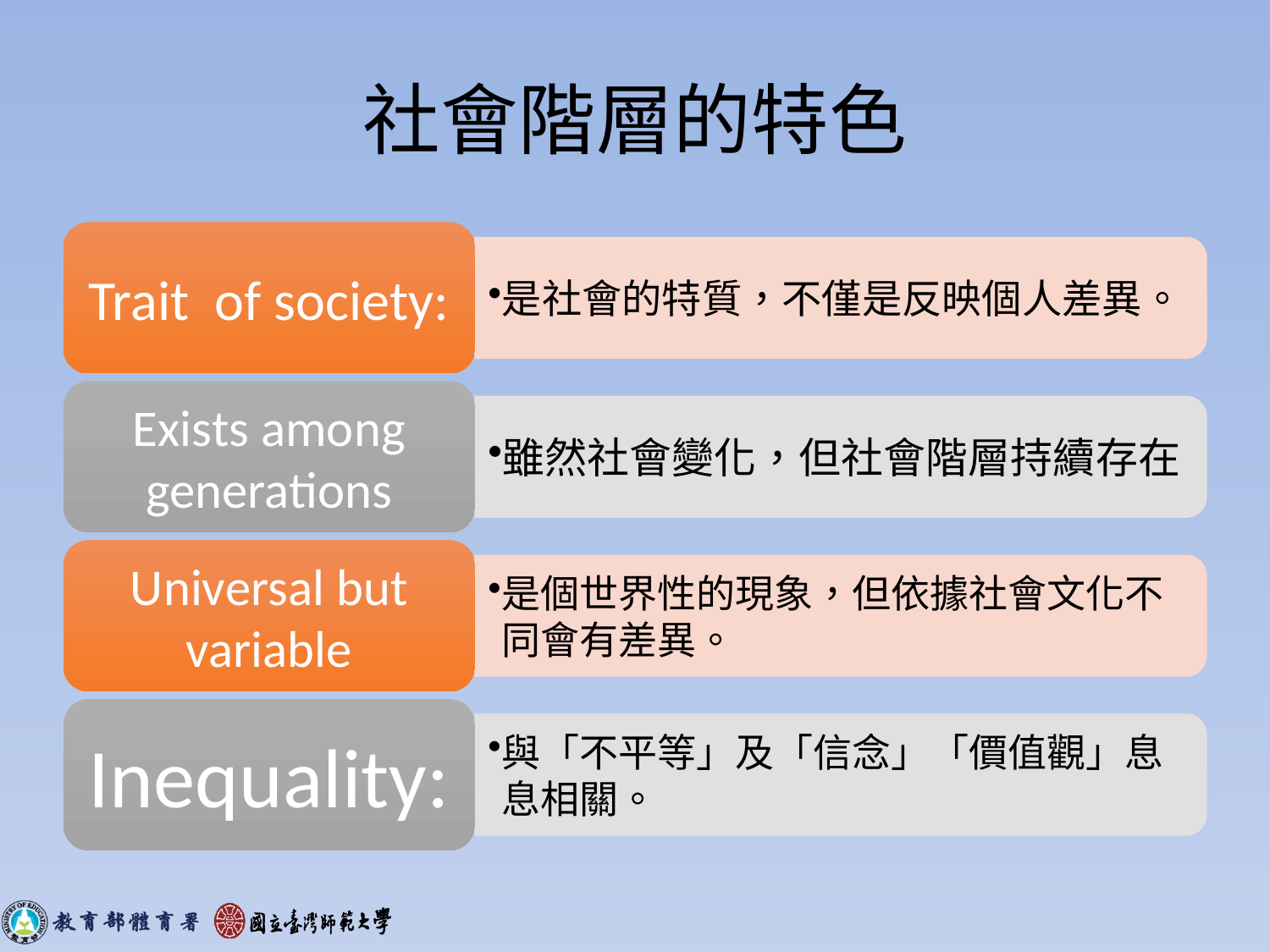

# 社會階層的特色
是社會的特質，不僅是反映個人差異。
雖然社會變化，但社會階層持續存在
是個世界性的現象，但依據社會文化不同會有差異。
與「不平等」及「信念」「價值觀」息息相關。
Trait  of society:
Exists among generations
Universal but variable
Inequality: